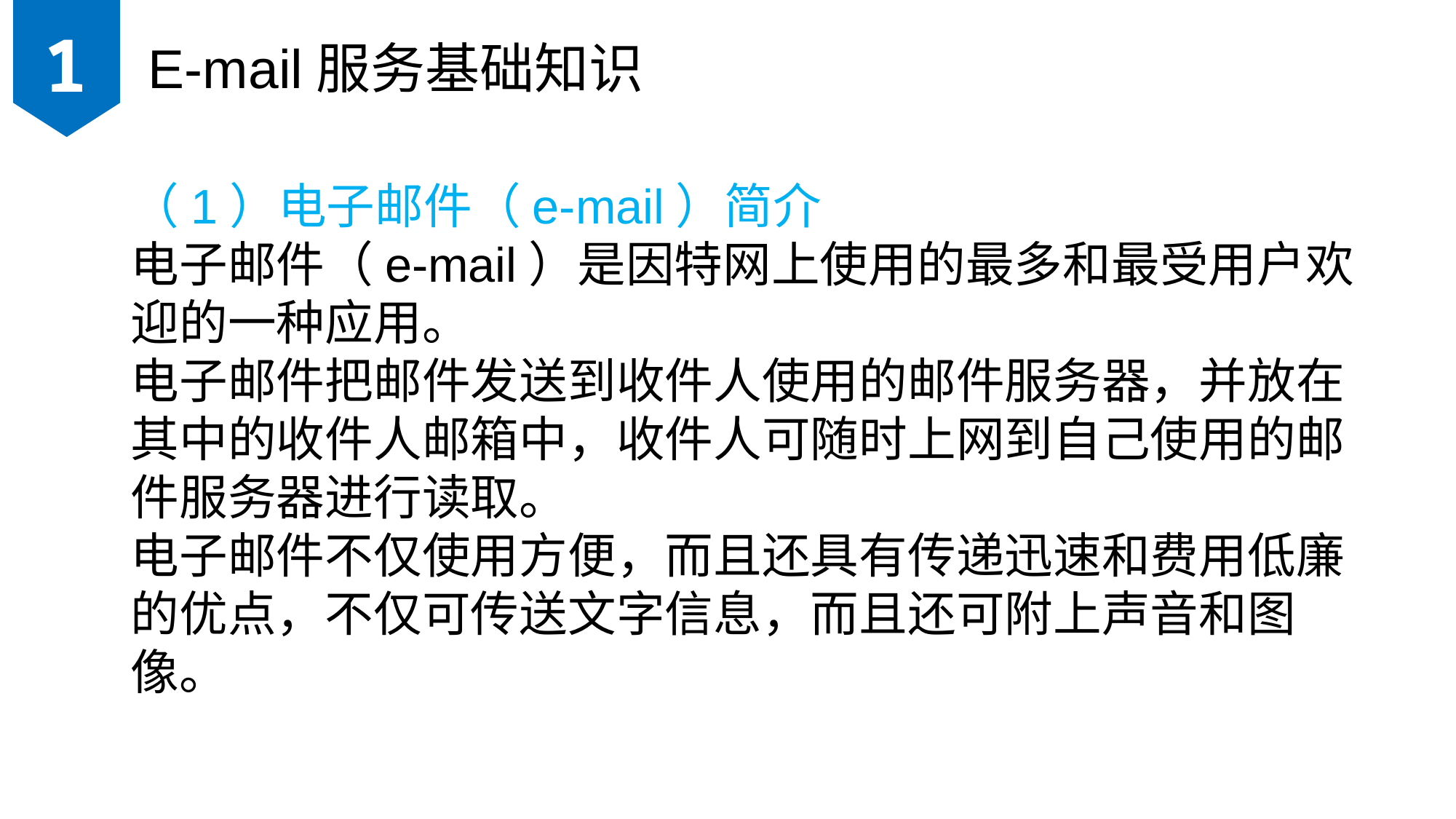

1

E-mail服务基础知识
（1）电子邮件（e-mail）简介
电子邮件（e-mail）是因特网上使用的最多和最受用户欢迎的一种应用。
电子邮件把邮件发送到收件人使用的邮件服务器，并放在其中的收件人邮箱中，收件人可随时上网到自己使用的邮件服务器进行读取。
电子邮件不仅使用方便，而且还具有传递迅速和费用低廉的优点，不仅可传送文字信息，而且还可附上声音和图像。